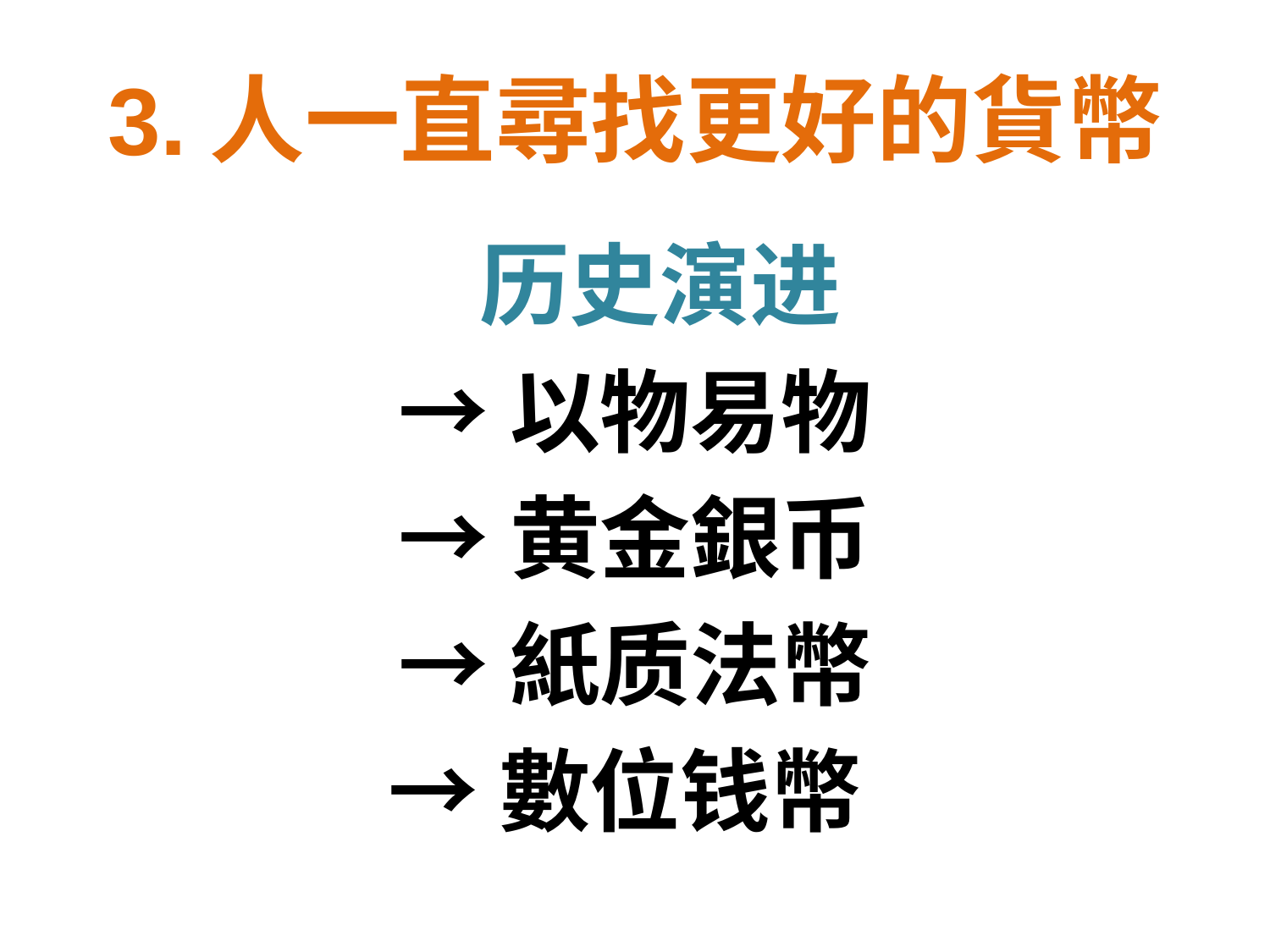

# 3.人一直尋找更好的貨幣
  历史演进
→以物易物
→黄金銀币
→紙质法幣
→數位钱幣